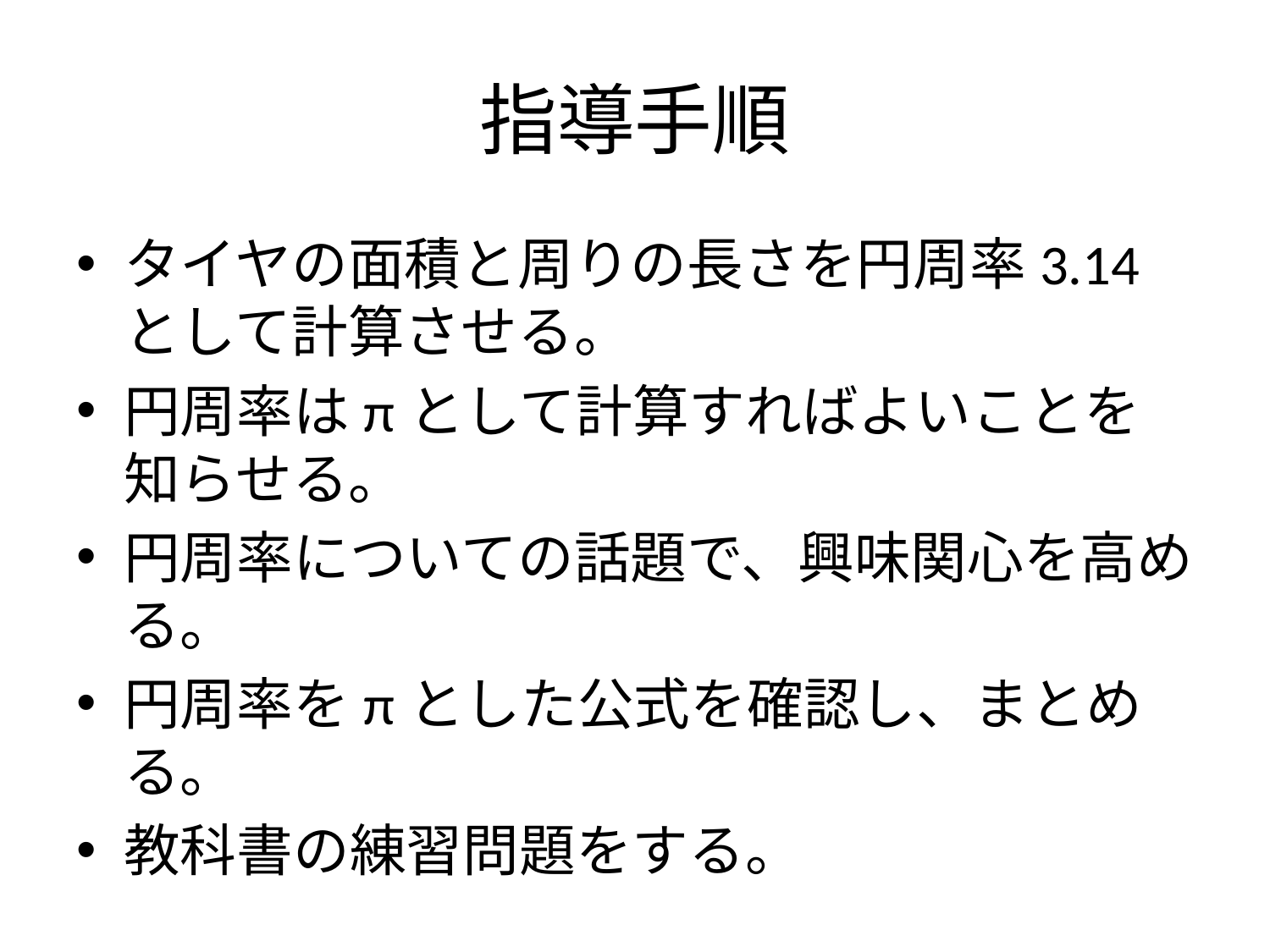

# 指導手順
タイヤの面積と周りの長さを円周率3.14として計算させる。
円周率はπとして計算すればよいことを知らせる。
円周率についての話題で、興味関心を高める。
円周率をπとした公式を確認し、まとめる。
教科書の練習問題をする。